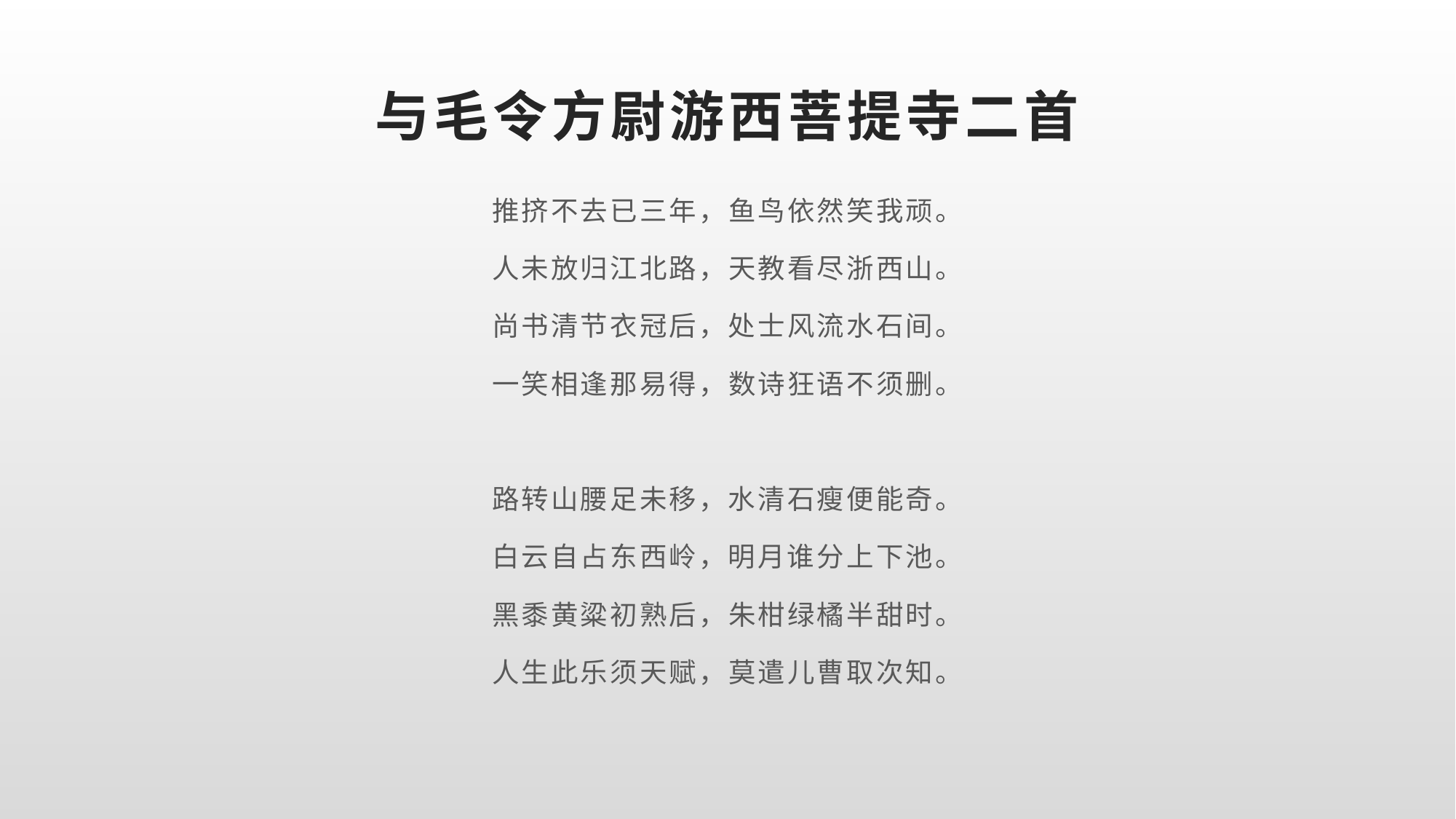

# 与毛令方尉游西菩提寺二首
推挤不去已三年，鱼鸟依然笑我顽。
人未放归江北路，天教看尽浙西山。
尚书清节衣冠后，处士风流水石间。
一笑相逢那易得，数诗狂语不须删。

路转山腰足未移，水清石瘦便能奇。
白云自占东西岭，明月谁分上下池。
黑黍黄粱初熟后，朱柑绿橘半甜时。
人生此乐须天赋，莫遣儿曹取次知。